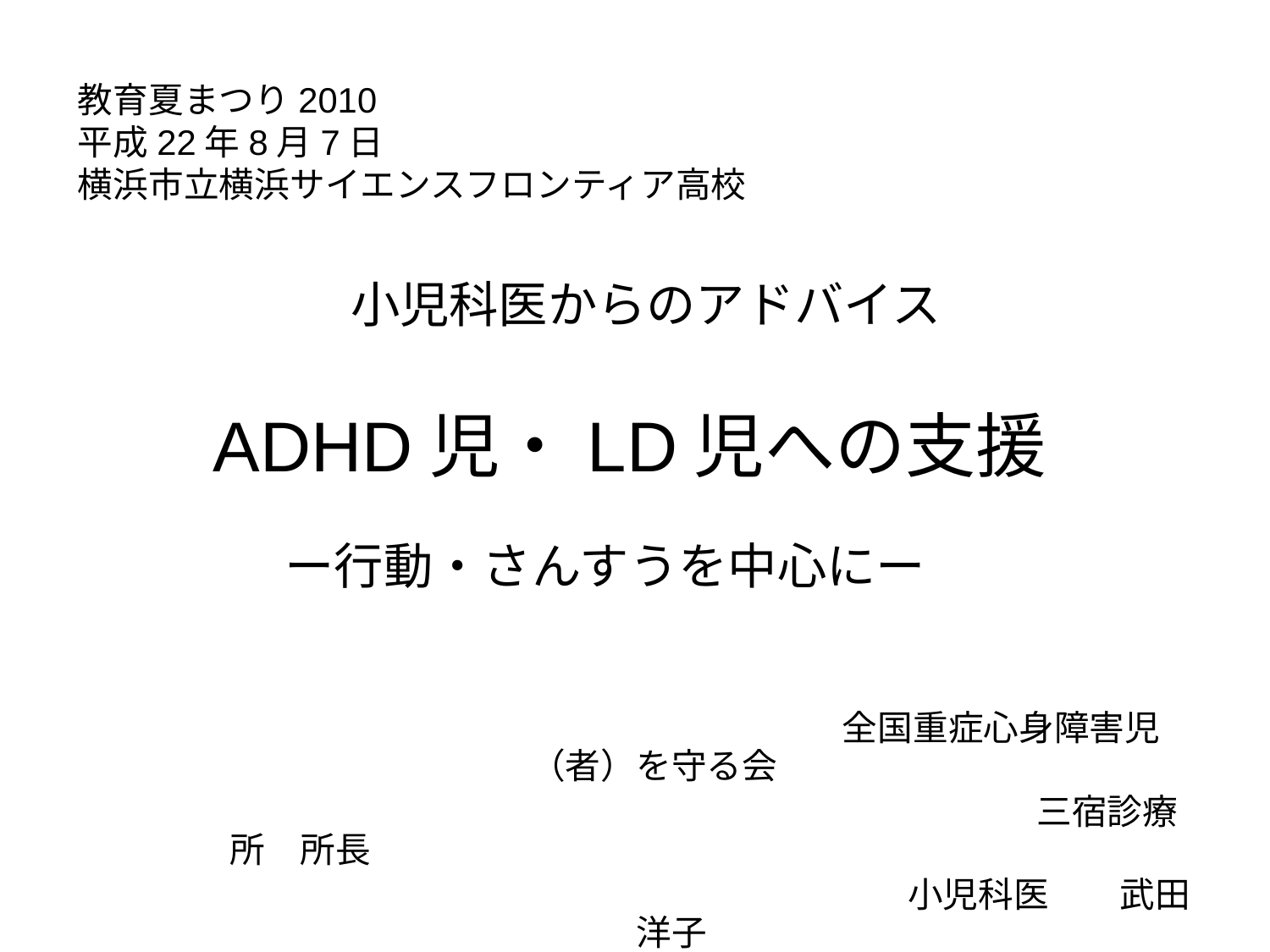

教育夏まつり2010
平成22年8月7日
横浜市立横浜サイエンスフロンティア高校

　小児科医からのアドバイス

ADHD児・LD児への支援

ー行動・さんすうを中心にー

　　　　　　　　　　　　　　　　　　　　　全国重症心身障害児（者）を守る会
　　　　　　　　　　　　　　　　　　　　　　　　　　　三宿診療所　所長
　　				　　　　　　　　小児科医　　武田　洋子